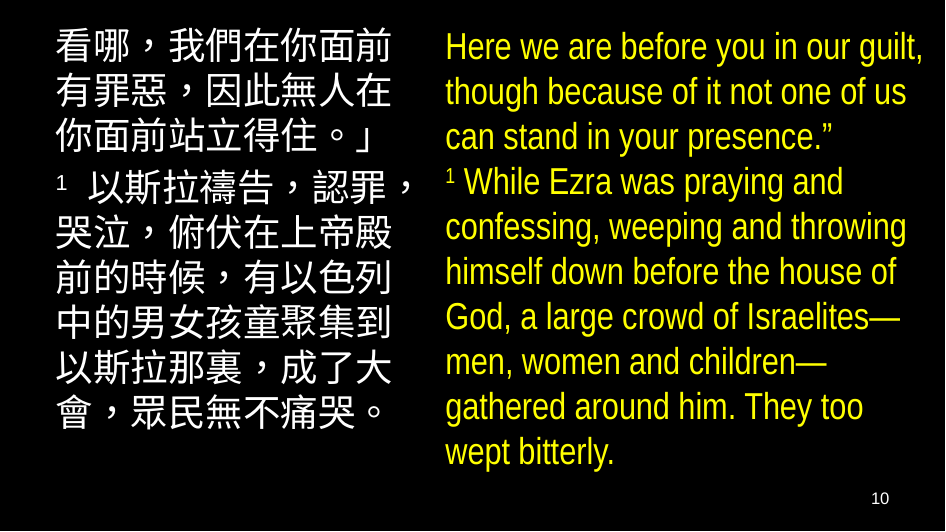

看哪，我們在你面前有罪惡，因此無人在你面前站立得住。」
1 以斯拉禱告，認罪，哭泣，俯伏在上帝殿前的時候，有以色列中的男女孩童聚集到以斯拉那裏，成了大會，眾民無不痛哭。
Here we are before you in our guilt, though because of it not one of us can stand in your presence.”
1 While Ezra was praying and confessing, weeping and throwing himself down before the house of God, a large crowd of Israelites—men, women and children—gathered around him. They too wept bitterly.
10